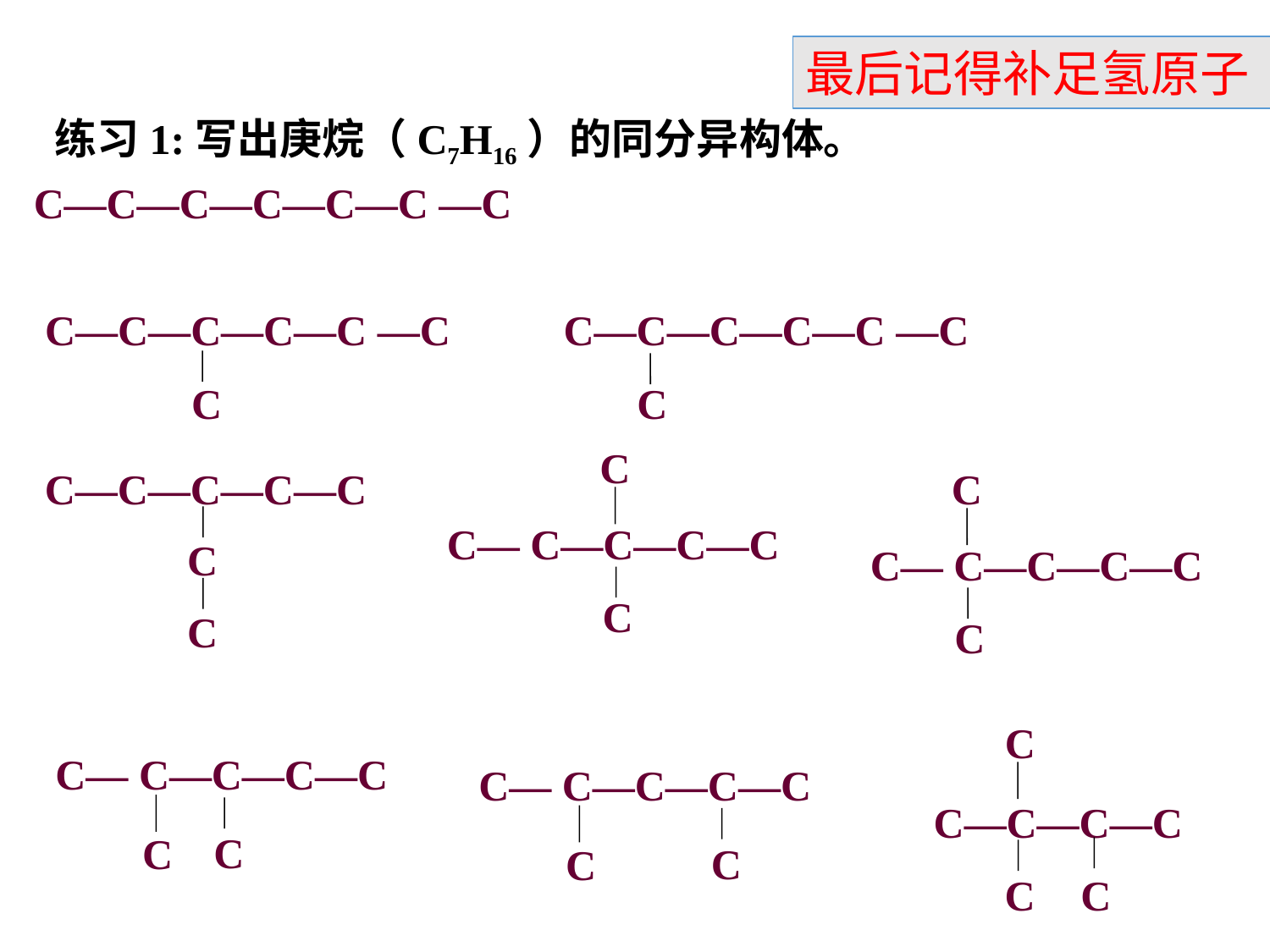

最后记得补足氢原子
练习1:写出庚烷（C7H16）的同分异构体。
C—C—C—C—C—C —C
C—C—C—C—C —C

C
C—C—C—C—C —C

C
C

C— C—C—C—C

C
C—C—C—C—C

C

C
C

C— C—C—C—C

C
C

C—C—C—C

C
C
C— C—C—C—C

C
C
C— C—C—C—C

C
C